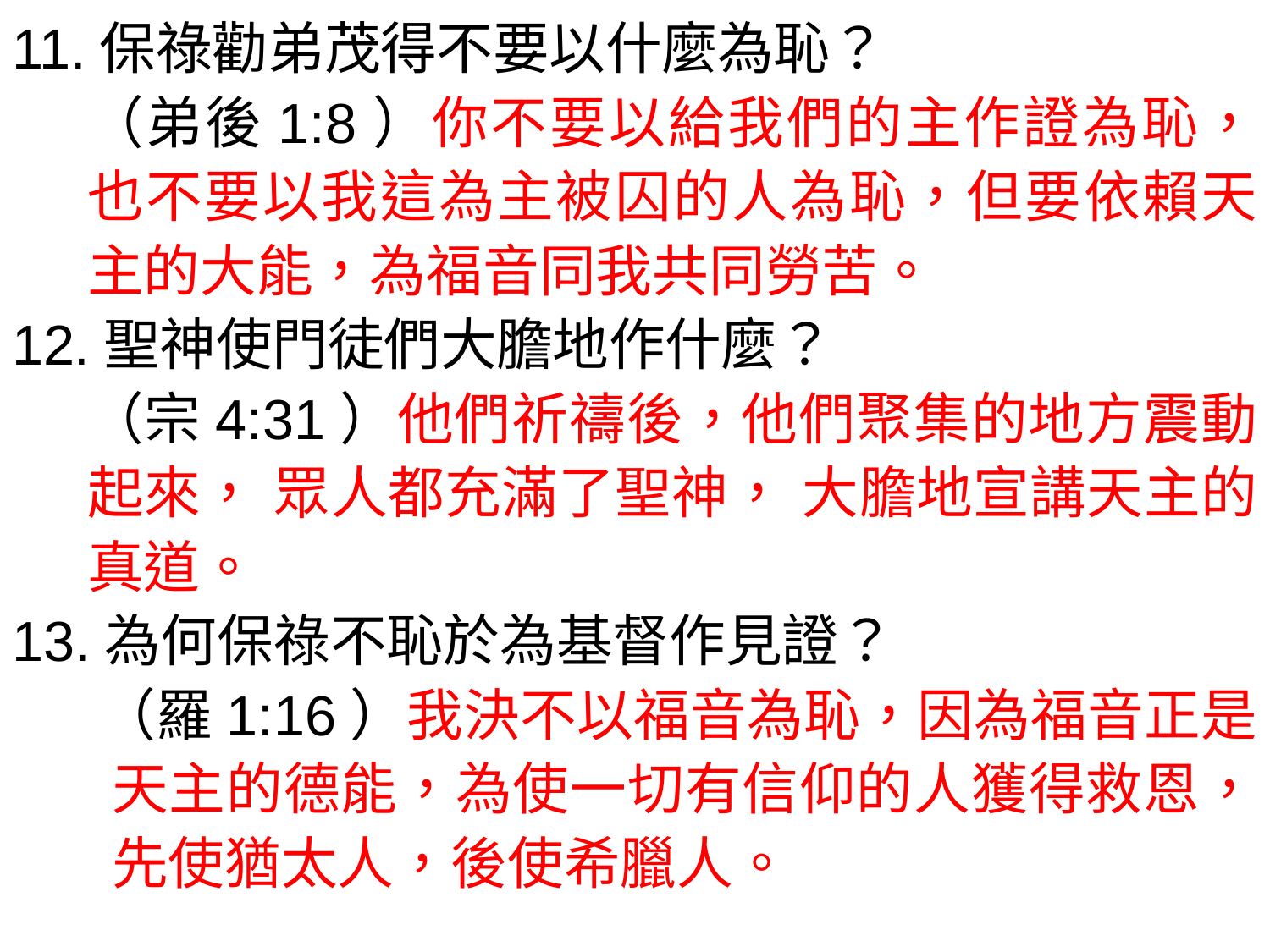

11.保祿勸弟茂得不要以什麼為恥？
（弟後1:8）你不要以給我們的主作證為恥，也不要以我這為主被囚的人為恥，但要依賴天主的大能，為福音同我共同勞苦。
12.聖神使門徒們大膽地作什麼？
（宗4:31）他們祈禱後，他們聚集的地方震動起來， 眾人都充滿了聖神， 大膽地宣講天主的真道。
13.為何保祿不恥於為基督作見證？
（羅1:16）我決不以福音為恥，因為福音正是天主的德能，為使一切有信仰的人獲得救恩，先使猶太人，後使希臘人。